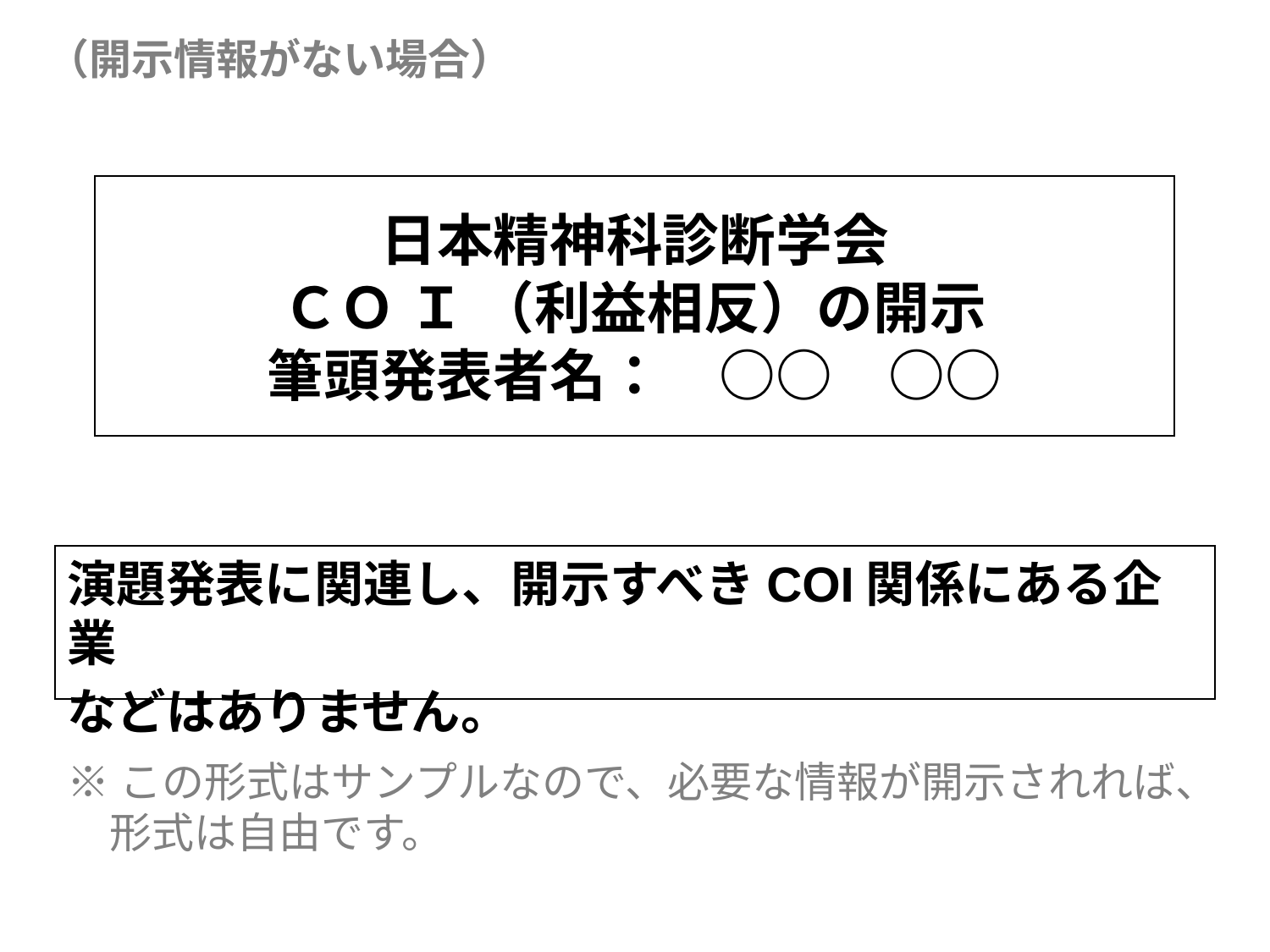

（開示情報がない場合）
# 日本精神科診断学会 ＣＯ Ｉ （利益相反）の開示 筆頭発表者名：　○○　○○
演題発表に関連し、開示すべきCOI関係にある企業
などはありません。
※この形式はサンプルなので、必要な情報が開示されれば、
　形式は自由です。